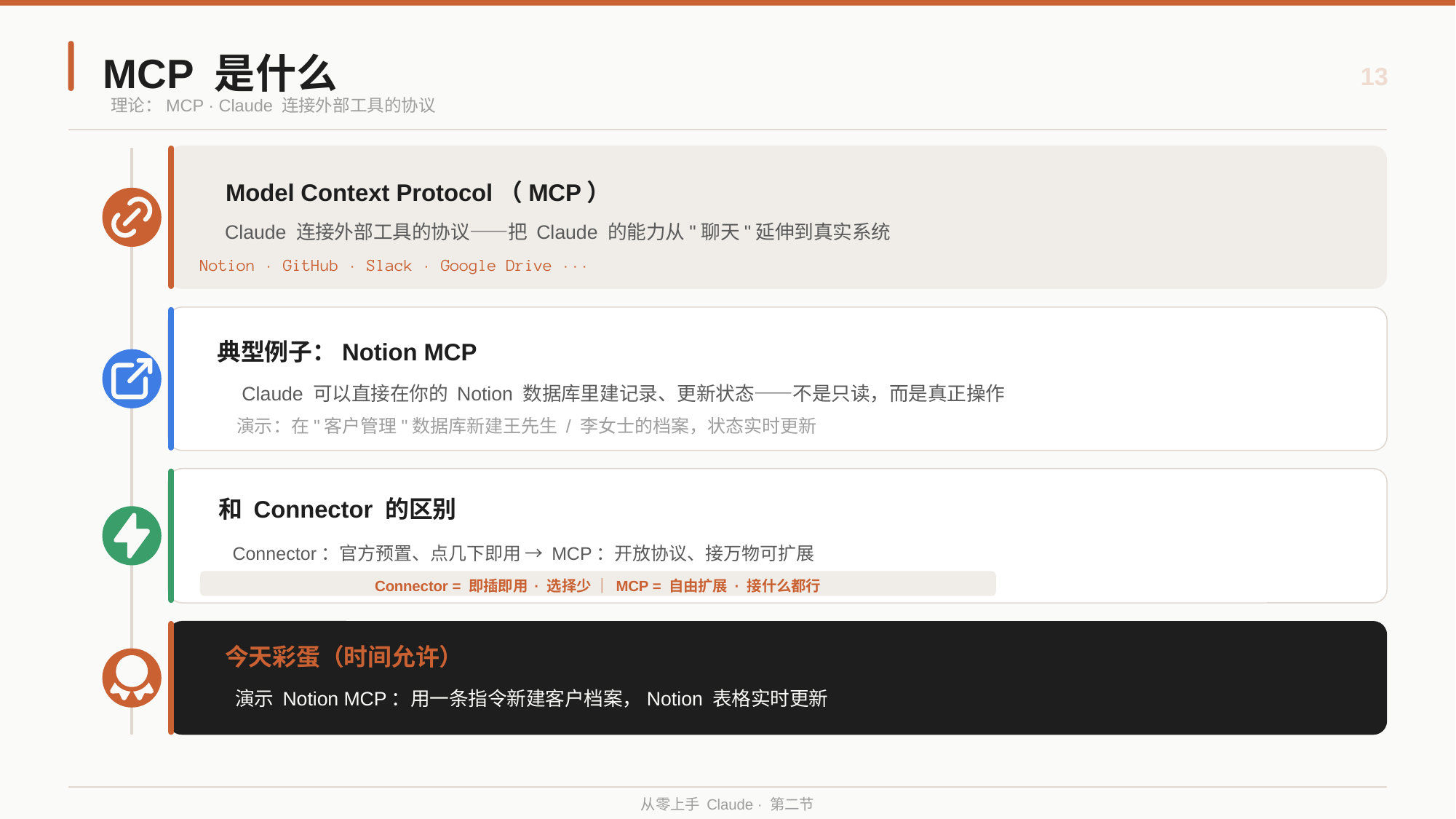

MCP 是什么
13
理论：MCP · Claude 连接外部工具的协议

Model Context Protocol（MCP）

Claude 连接外部工具的协议——把 Claude 的能力从"聊天"延伸到真实系统
Notion · GitHub · Slack · Google Drive ···

典型例子：Notion MCP

Claude 可以直接在你的 Notion 数据库里建记录、更新状态——不是只读，而是真正操作
演示：在"客户管理"数据库新建王先生 / 李女士的档案，状态实时更新

和 Connector 的区别

Connector：官方预置、点几下即用 → MCP：开放协议、接万物可扩展

Connector = 即插即用 · 选择少 ｜ MCP = 自由扩展 · 接什么都行

今天彩蛋（时间允许）

演示 Notion MCP：用一条指令新建客户档案，Notion 表格实时更新

从零上手 Claude · 第二节